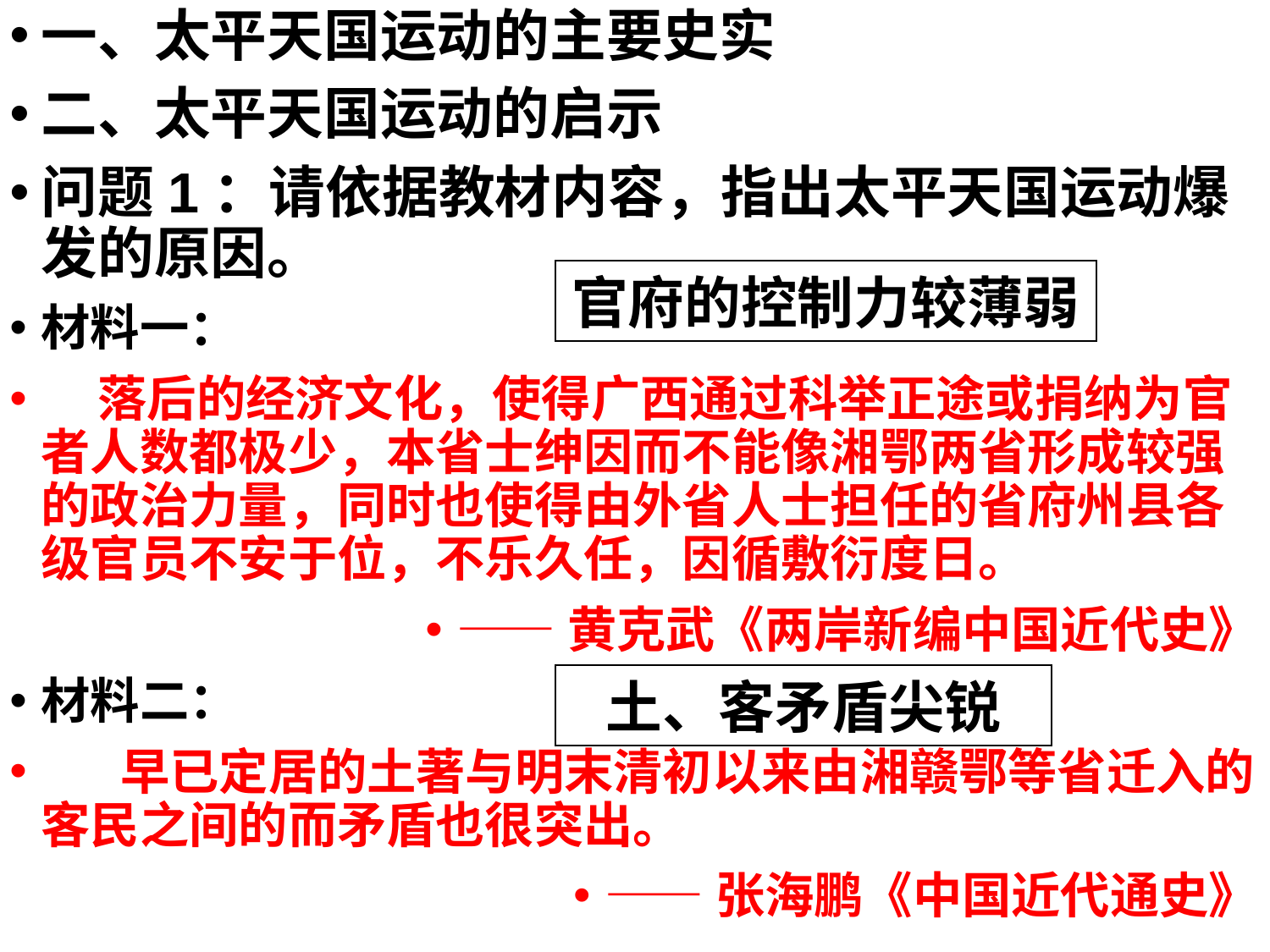

一、太平天国运动的主要史实
二、太平天国运动的启示
问题1：请依据教材内容，指出太平天国运动爆发的原因。
材料一：
    落后的经济文化，使得广西通过科举正途或捐纳为官者人数都极少，本省士绅因而不能像湘鄂两省形成较强的政治力量，同时也使得由外省人士担任的省府州县各级官员不安于位，不乐久任，因循敷衍度日。
——黄克武《两岸新编中国近代史》
材料二：
      早已定居的土著与明末清初以来由湘赣鄂等省迁入的客民之间的而矛盾也很突出。
——张海鹏《中国近代通史》

官府的控制力较薄弱
土、客矛盾尖锐